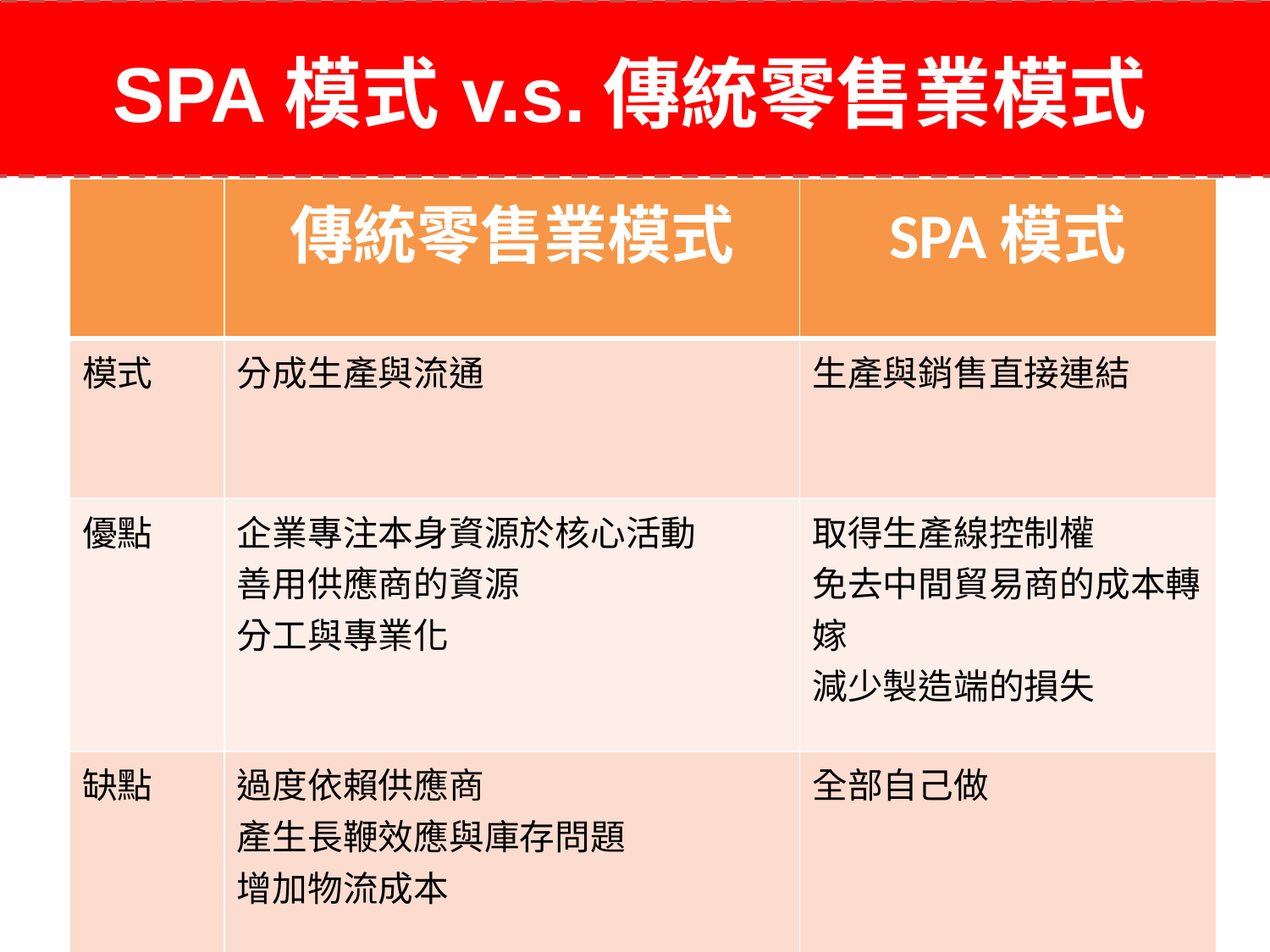

SPA模式v.s.傳統零售業模式
|  | 傳統零售業模式 | SPA模式 |
| --- | --- | --- |
| 模式 | 分成生產與流通 | 生產與銷售直接連結 |
| 優點 | 企業專注本身資源於核心活動 善用供應商的資源 分工與專業化 | 取得生產線控制權 免去中間貿易商的成本轉嫁 減少製造端的損失 |
| 缺點 | 過度依賴供應商 產生長鞭效應與庫存問題 增加物流成本 | 全部自己做 |